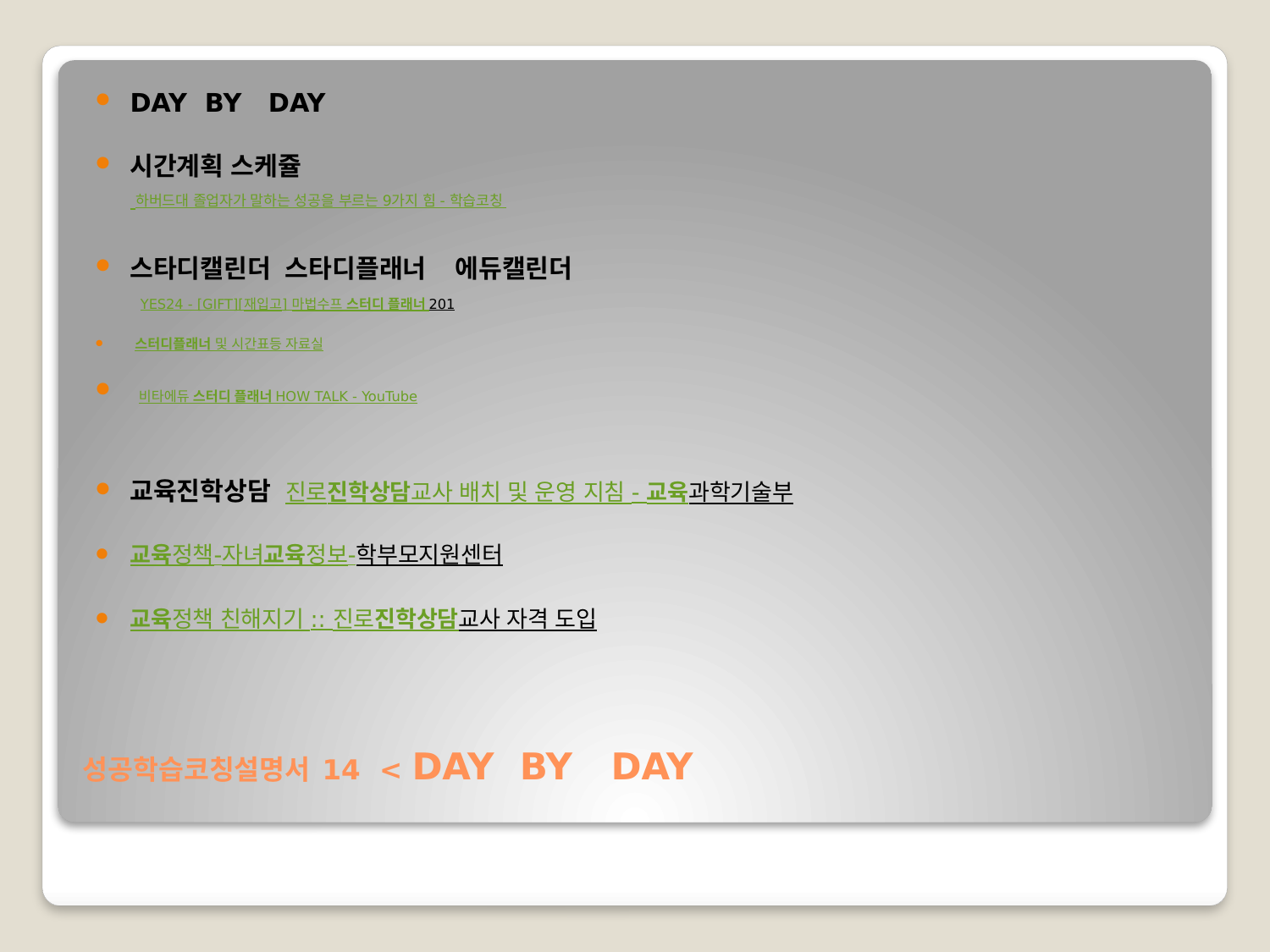

DAY  BY   DAY
시간계획 스케쥴
 하버드대 졸업자가 말하는 성공을 부르는 9가지 힘 - 학습코칭

스타디캘린더  스타디플래너    에듀캘린더 
 YES24 - [GIFT][재입고] 마법수프 스터디 플래너 201

 스터디플래너 및 시간표등 자료실

 비타에듀 스터디 플래너 HOW TALK - YouTube

교육진학상담  진로진학상담교사 배치 및 운영 지침 - 교육과학기술부

교육정책-자녀교육정보-학부모지원센터

교육정책 친해지기 :: 진로진학상담교사 자격 도입
# 성공학습코칭설명서 14  < DAY  BY   DAY